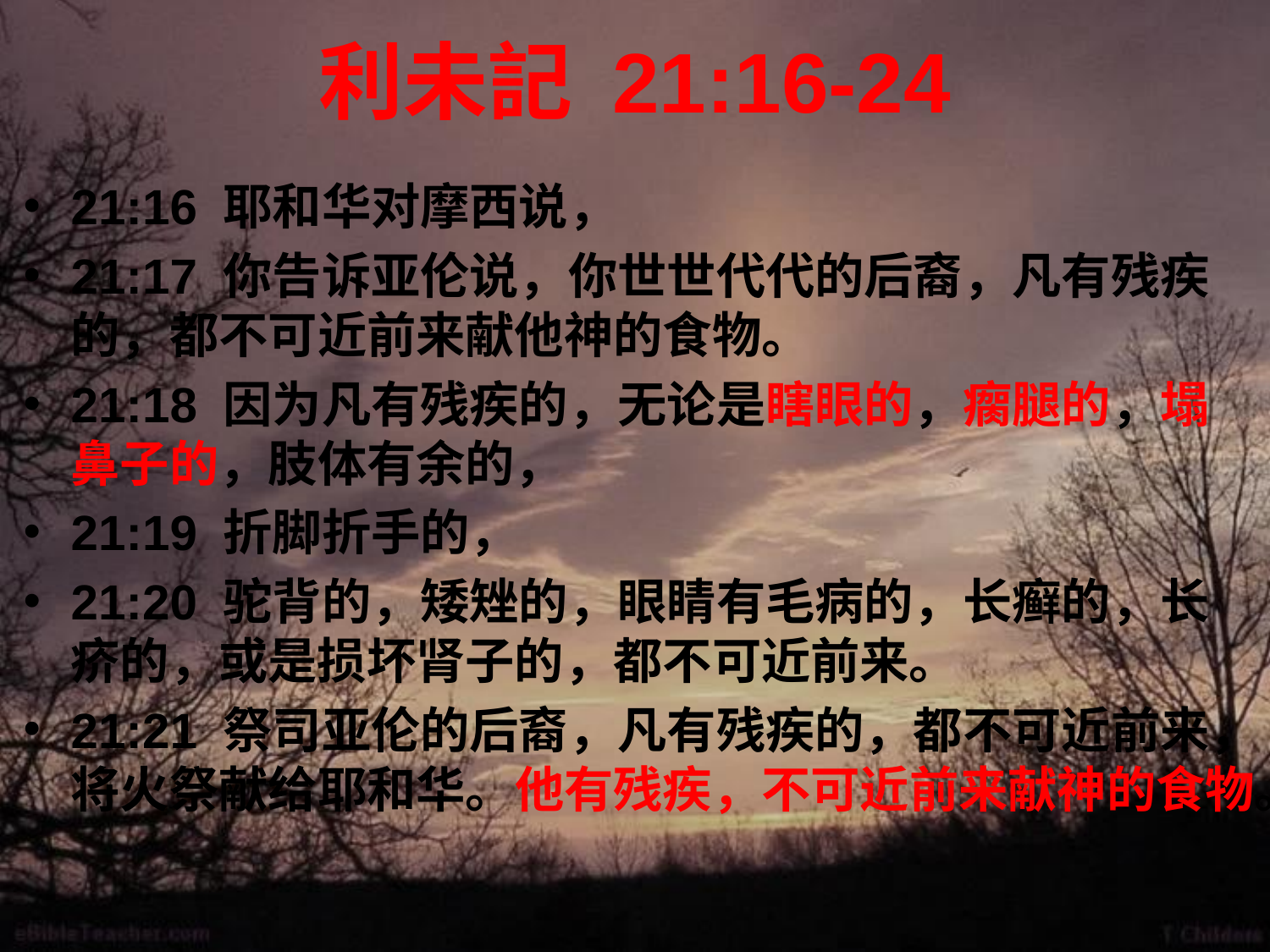

# 利未記 21:16-24
21:16 耶和华对摩西说，
21:17 你告诉亚伦说，你世世代代的后裔，凡有残疾的，都不可近前来献他神的食物。
21:18 因为凡有残疾的，无论是瞎眼的，瘸腿的，塌鼻子的，肢体有余的，
21:19 折脚折手的，
21:20 驼背的，矮矬的，眼睛有毛病的，长癣的，长疥的，或是损坏肾子的，都不可近前来。
21:21 祭司亚伦的后裔，凡有残疾的，都不可近前来，将火祭献给耶和华。他有残疾，不可近前来献神的食物。